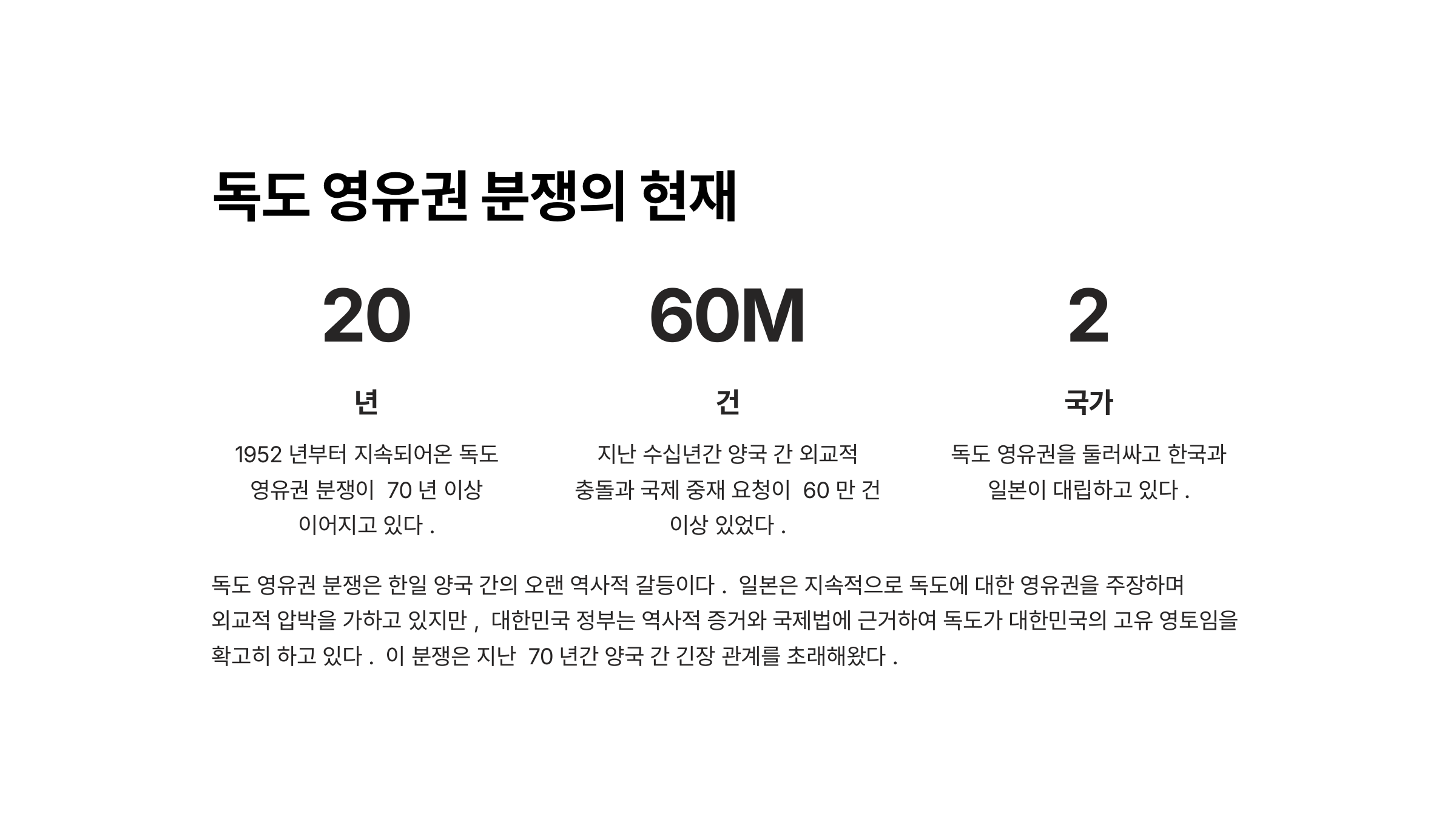

독도 영유권 분쟁의 현재
20
60M
2
년
건
국가
1952년부터 지속되어온 독도 영유권 분쟁이 70년 이상 이어지고 있다.
지난 수십년간 양국 간 외교적 충돌과 국제 중재 요청이 60만 건 이상 있었다.
독도 영유권을 둘러싸고 한국과 일본이 대립하고 있다.
독도 영유권 분쟁은 한일 양국 간의 오랜 역사적 갈등이다. 일본은 지속적으로 독도에 대한 영유권을 주장하며 외교적 압박을 가하고 있지만, 대한민국 정부는 역사적 증거와 국제법에 근거하여 독도가 대한민국의 고유 영토임을 확고히 하고 있다. 이 분쟁은 지난 70년간 양국 간 긴장 관계를 초래해왔다.